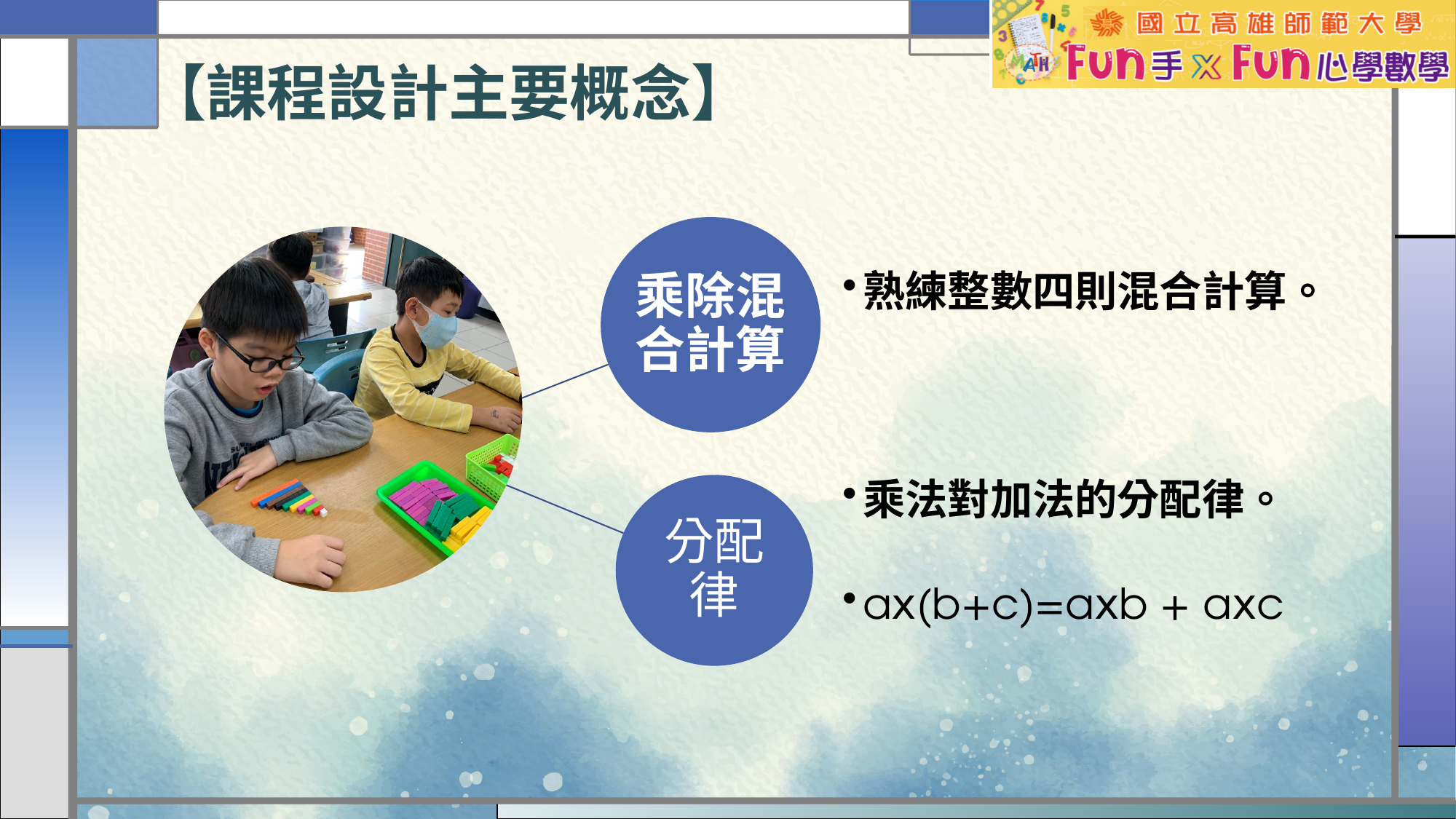

【課程設計主要概念】

乘除混合計算
分配律
熟練整數四則混合計算。

乘法對加法的分配律。

aⅹ(b+c)=aⅹb + aⅹc